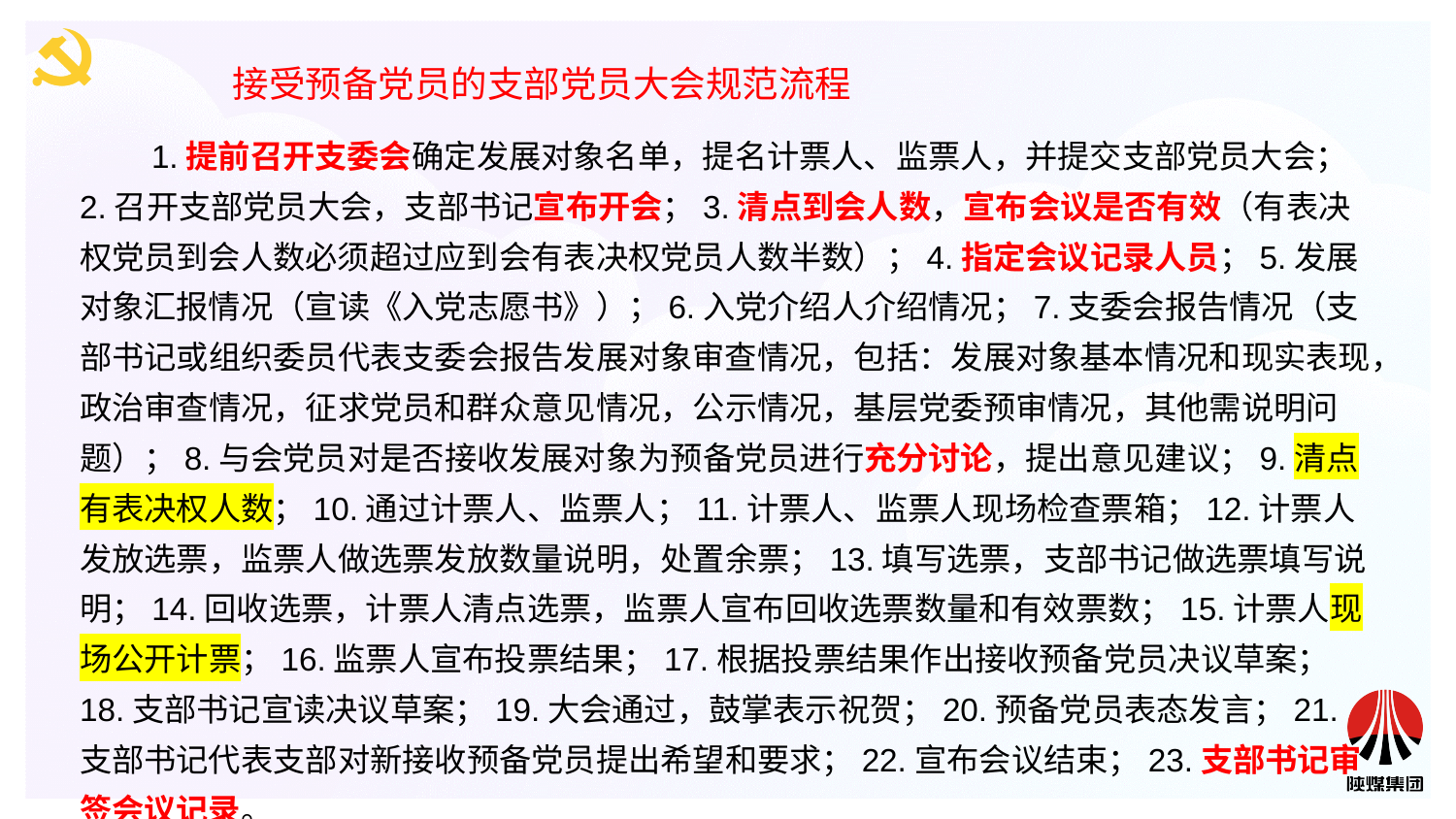

接受预备党员的支部党员大会规范流程
        1.提前召开支委会确定发展对象名单，提名计票人、监票人，并提交支部党员大会；2.召开支部党员大会，支部书记宣布开会；3.清点到会人数，宣布会议是否有效（有表决权党员到会人数必须超过应到会有表决权党员人数半数）；4.指定会议记录人员；5.发展对象汇报情况（宣读《入党志愿书》）；6.入党介绍人介绍情况；7.支委会报告情况（支部书记或组织委员代表支委会报告发展对象审查情况，包括：发展对象基本情况和现实表现，政治审查情况，征求党员和群众意见情况，公示情况，基层党委预审情况，其他需说明问题）；8.与会党员对是否接收发展对象为预备党员进行充分讨论，提出意见建议；9.清点有表决权人数；10.通过计票人、监票人；11.计票人、监票人现场检查票箱；12.计票人发放选票，监票人做选票发放数量说明，处置余票；13.填写选票，支部书记做选票填写说明；14.回收选票，计票人清点选票，监票人宣布回收选票数量和有效票数；15.计票人现场公开计票；16.监票人宣布投票结果；17.根据投票结果作出接收预备党员决议草案；18.支部书记宣读决议草案；19.大会通过，鼓掌表示祝贺；20.预备党员表态发言；21.支部书记代表支部对新接收预备党员提出希望和要求；22.宣布会议结束；23.支部书记审签会议记录。